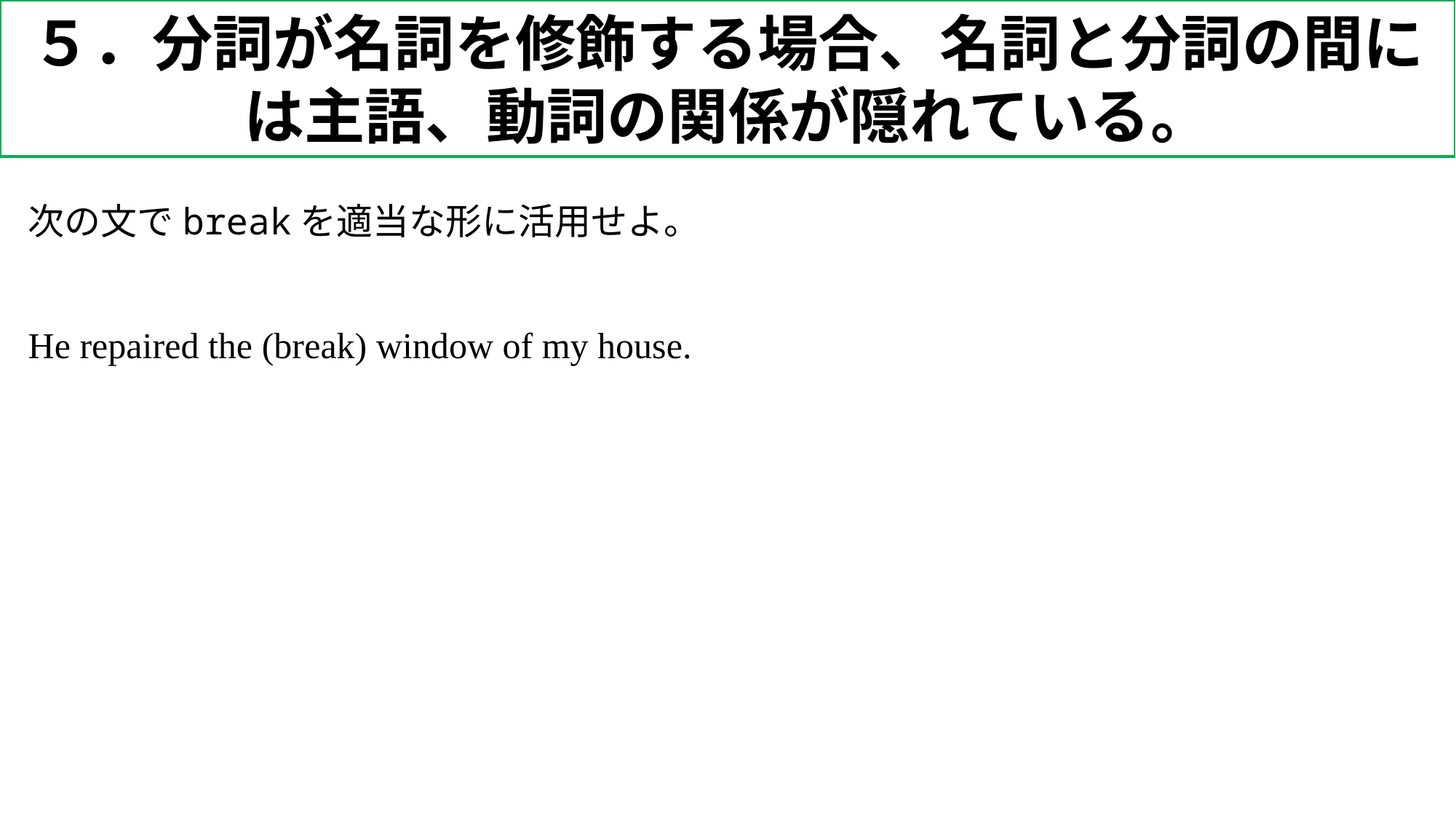

５．分詞が名詞を修飾する場合、名詞と分詞の間には主語、動詞の関係が隠れている。
次の文でbreakを適当な形に活用せよ。
He repaired the (break) window of my house.